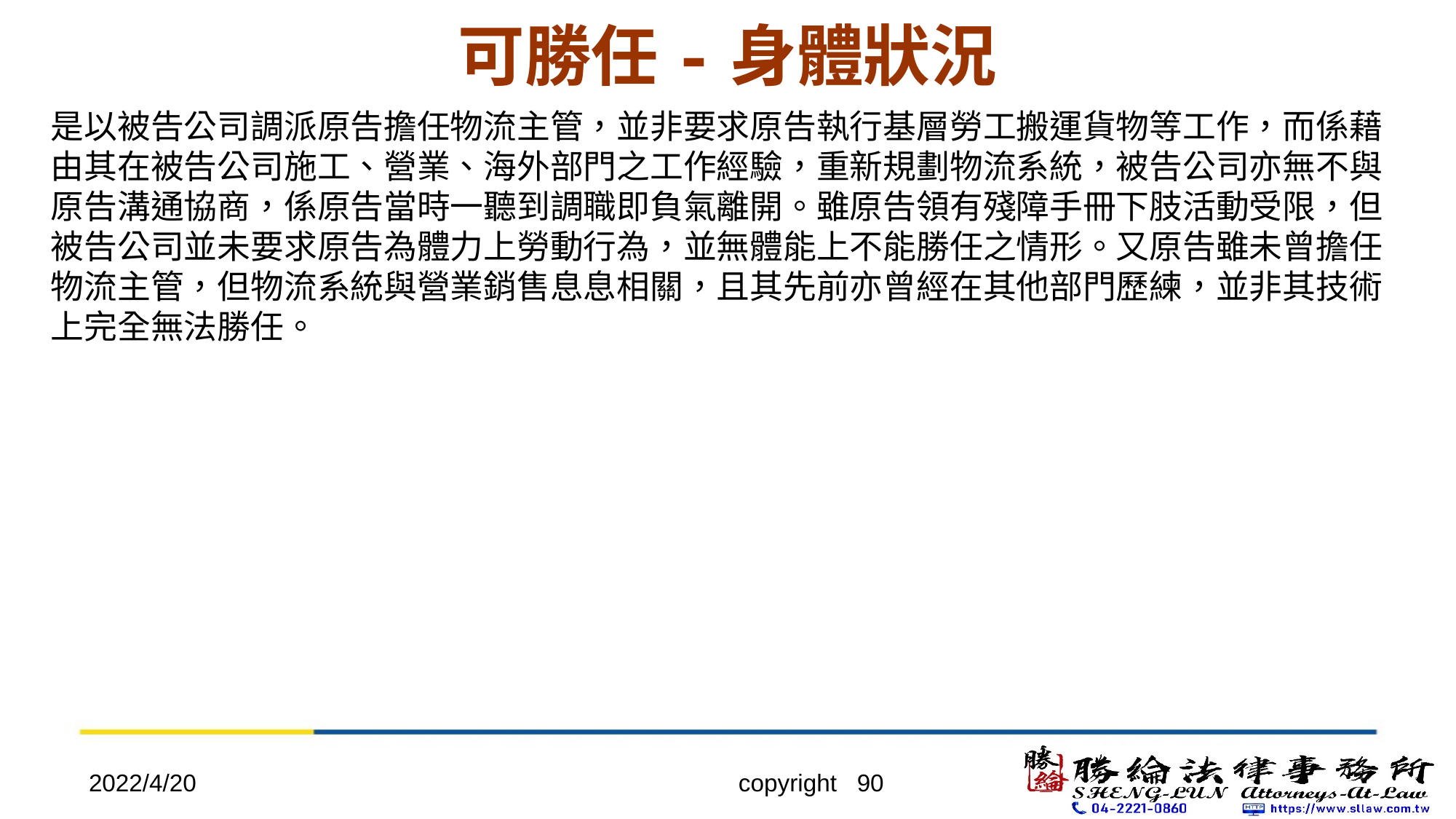

# 可勝任-身體狀況
是以被告公司調派原告擔任物流主管，並非要求原告執行基層勞工搬運貨物等工作，而係藉由其在被告公司施工、營業、海外部門之工作經驗，重新規劃物流系統，被告公司亦無不與原告溝通協商，係原告當時一聽到調職即負氣離開。雖原告領有殘障手冊下肢活動受限，但被告公司並未要求原告為體力上勞動行為，並無體能上不能勝任之情形。又原告雖未曾擔任物流主管，但物流系統與營業銷售息息相關，且其先前亦曾經在其他部門歷練，並非其技術上完全無法勝任。
2022/4/20
copyright   90